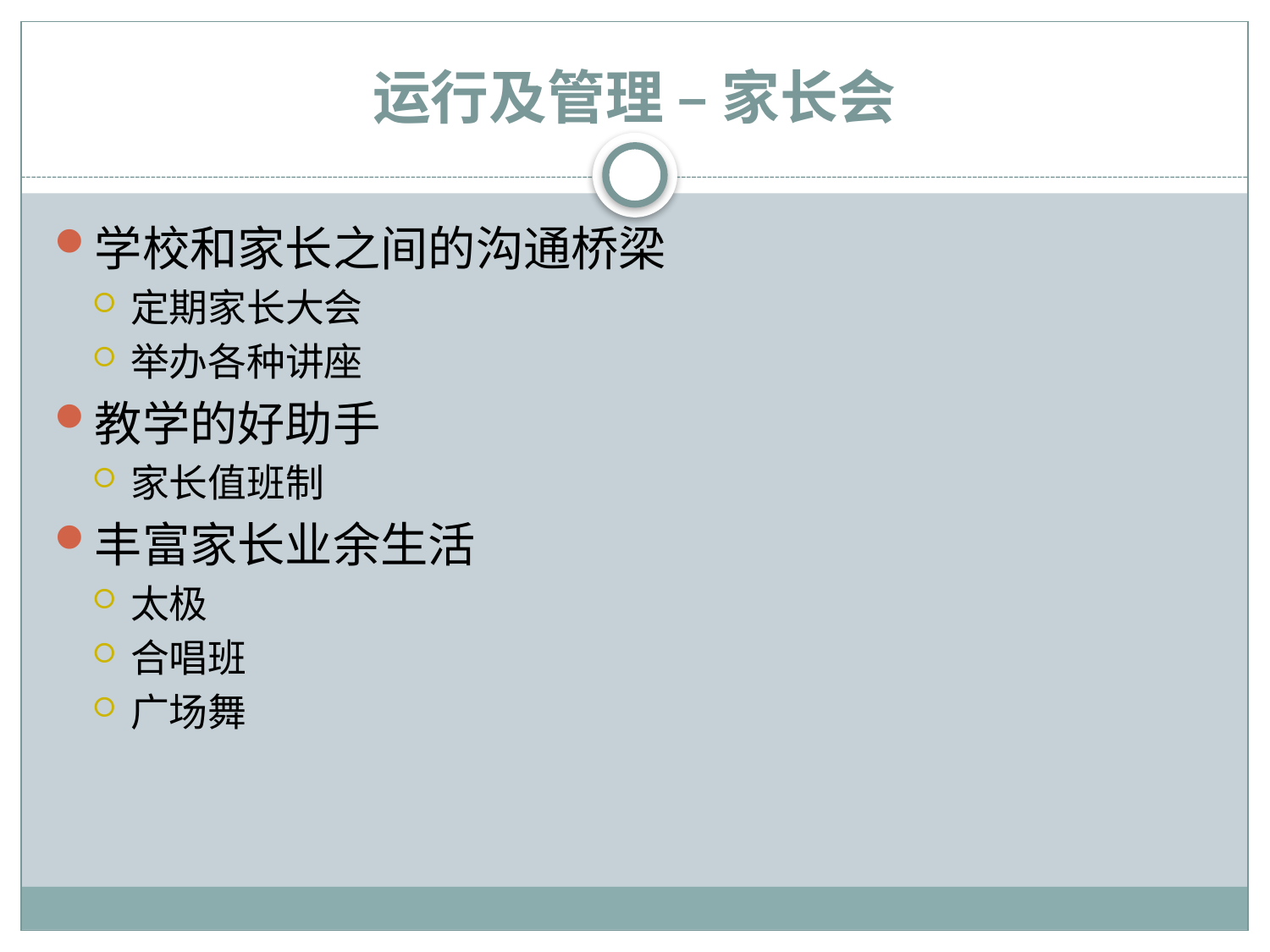

# 运行及管理 – 家长会
学校和家长之间的沟通桥梁
定期家长大会
举办各种讲座
教学的好助手
家长值班制
丰富家长业余生活
太极
合唱班
广场舞